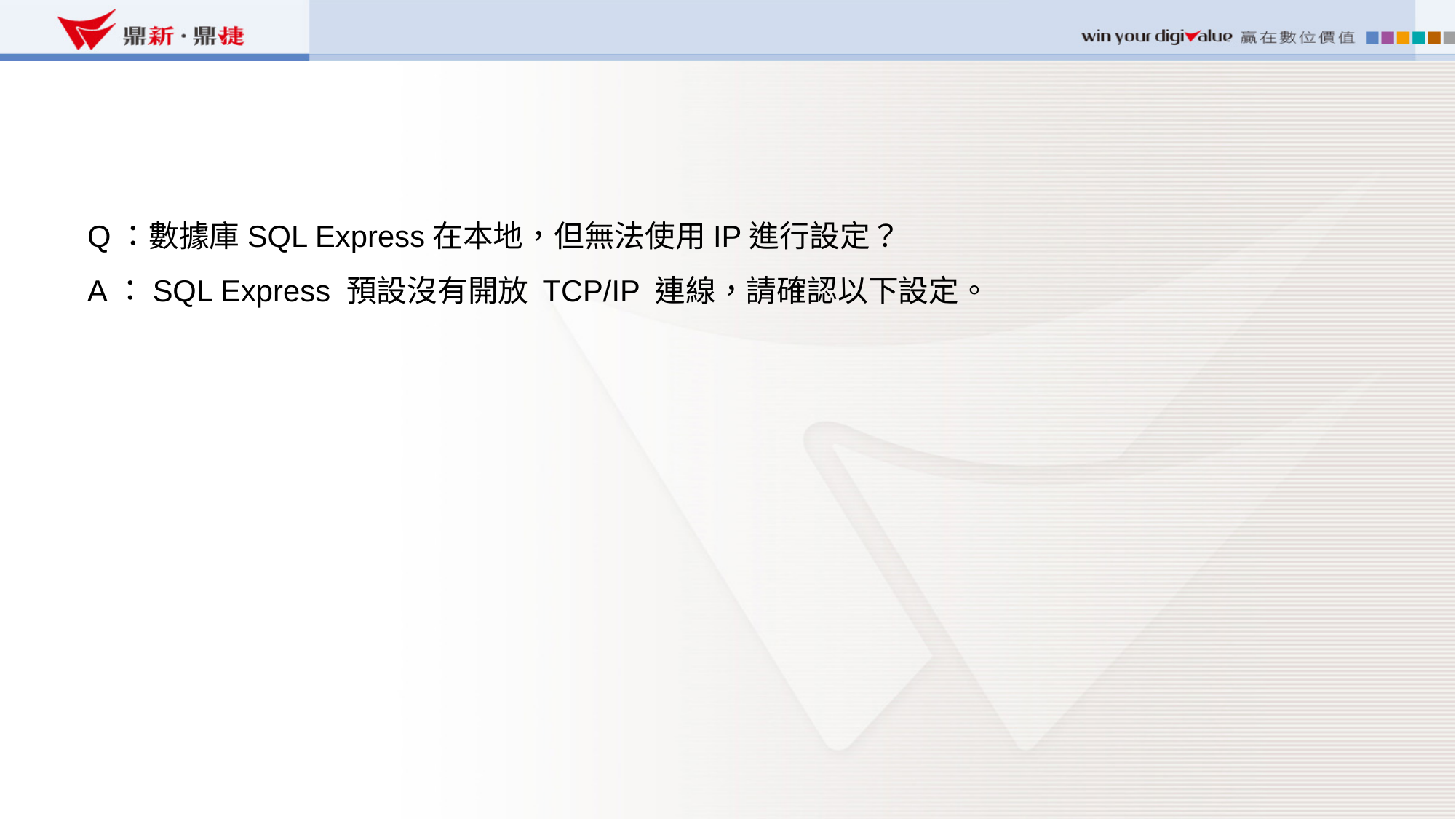

Q：數據庫SQL Express在本地，但無法使用IP進行設定？
A：SQL Express 預設沒有開放 TCP/IP 連線，請確認以下設定。